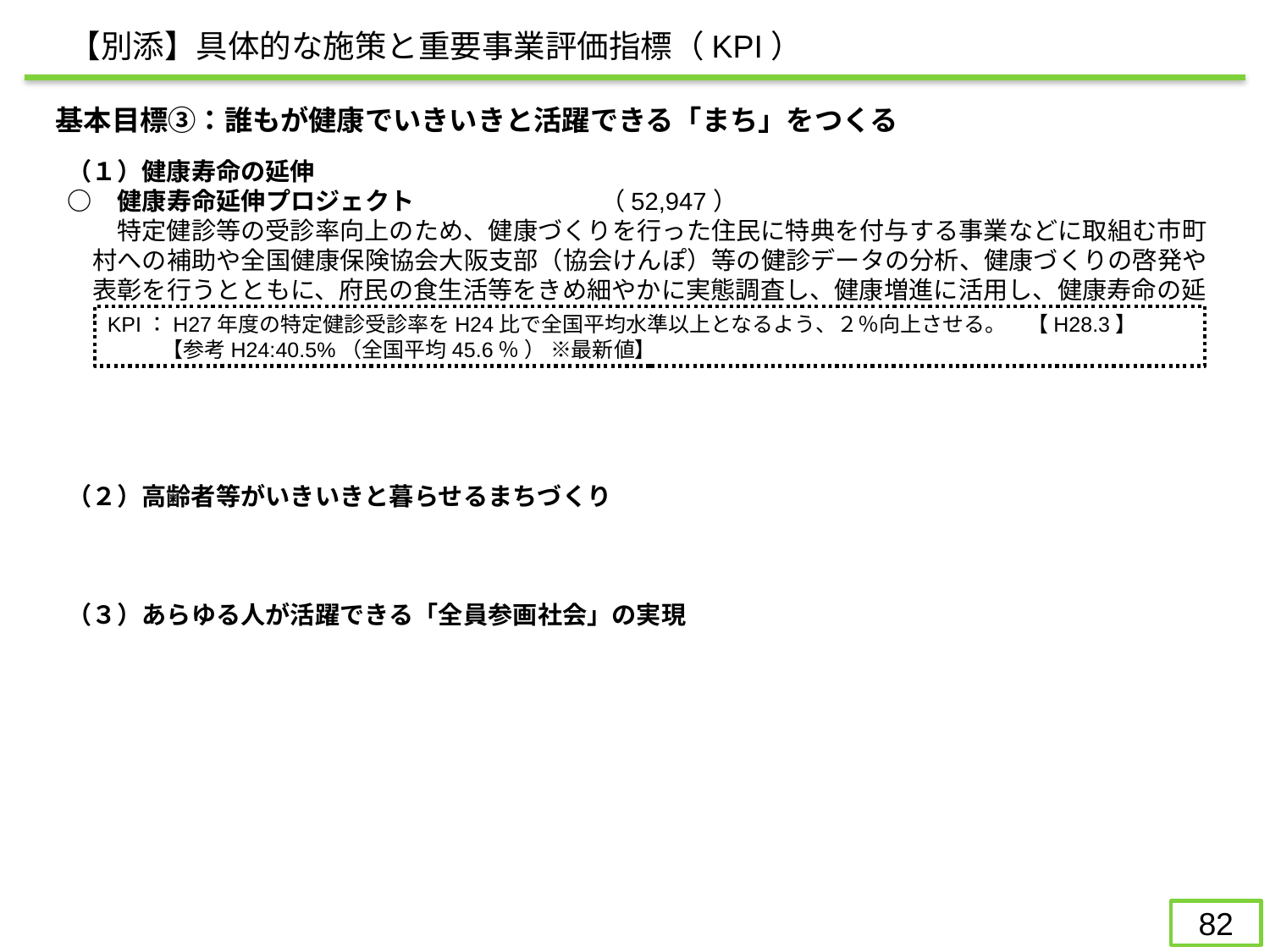

【別添】具体的な施策と重要事業評価指標（KPI）
　基本目標③：誰もが健康でいきいきと活躍できる「まち」をつくる
（１）健康寿命の延伸
○	　健康寿命延伸プロジェクト		（52,947）
　　特定健診等の受診率向上のため、健康づくりを行った住民に特典を付与する事業などに取組む市町村への補助や全国健康保険協会大阪支部（協会けんぽ）等の健診データの分析、健康づくりの啓発や表彰を行うとともに、府民の食生活等をきめ細やかに実態調査し、健康増進に活用し、健康寿命の延伸を実現。

（２）高齢者等がいきいきと暮らせるまちづくり

（３）あらゆる人が活躍できる「全員参画社会」の実現

KPI：H27年度の特定健診受診率をH24比で全国平均水準以上となるよう、２％向上させる。　【H28.3】
【参考H24:40.5%（全国平均45.6％ ） ※最新値】
82